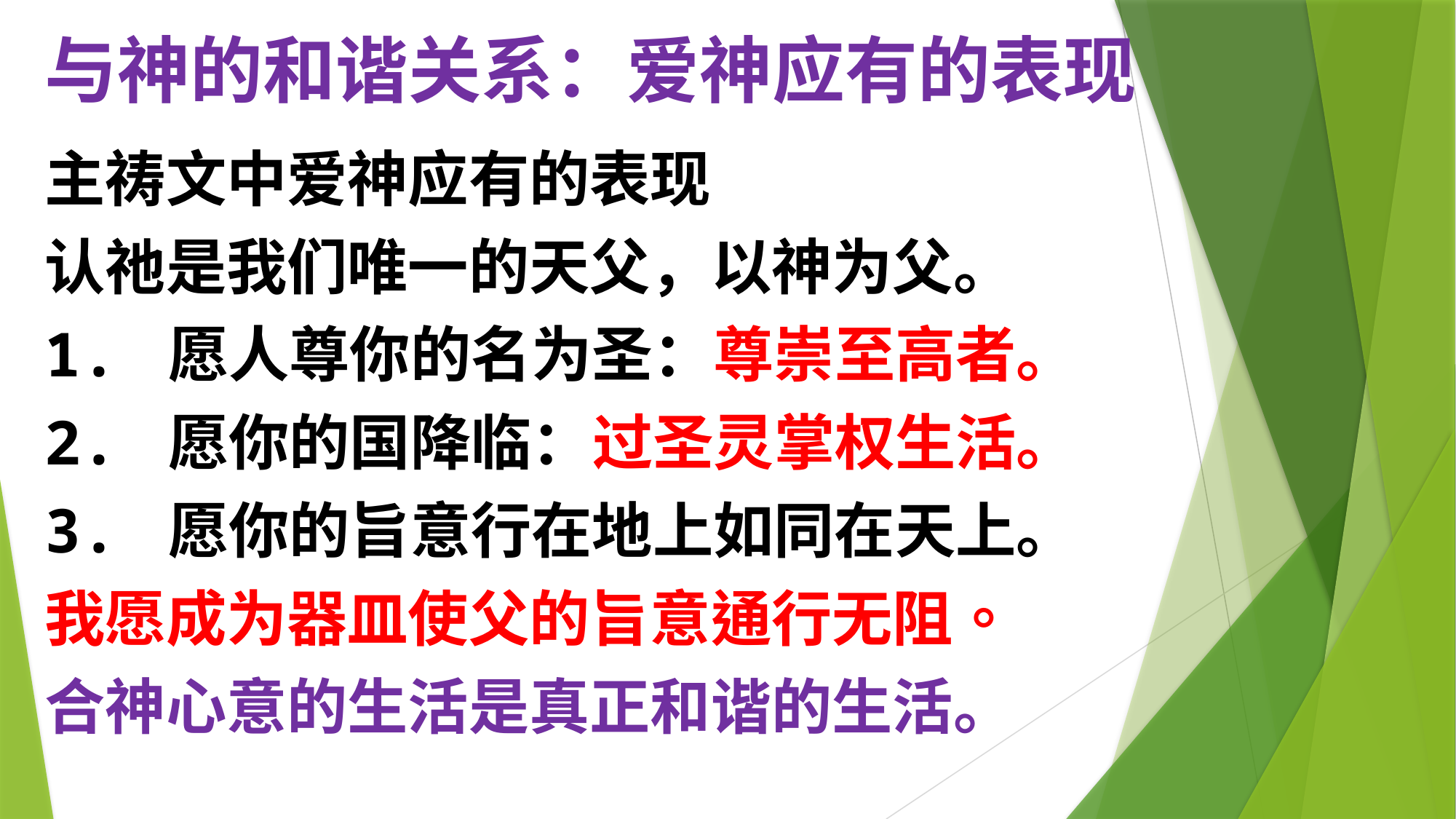

# 与神的和谐关系：爱神应有的表现
主祷文中爱神应有的表现
认祂是我们唯一的天父，以神为父。
1. 愿人尊你的名为圣：尊崇至高者。
2. 愿你的国降临：过圣灵掌权生活。
3. 愿你的旨意行在地上如同在天上。
我愿成为器皿使父的旨意通行无阻。
合神心意的生活是真正和谐的生活。